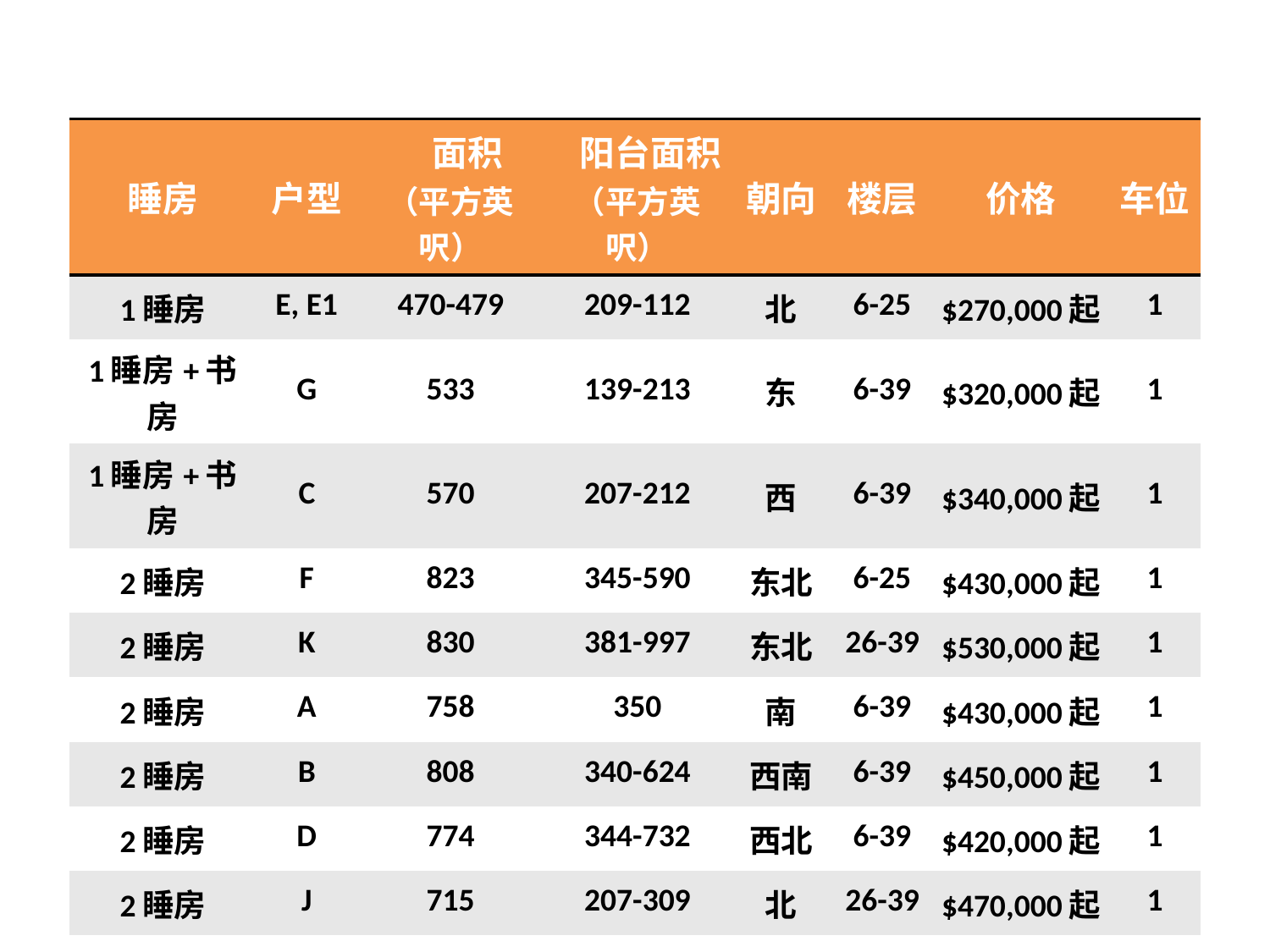

| 睡房 | 户型 | 面积 （平方英呎） | 阳台面积 （平方英呎） | 朝向 | 楼层 | 价格 | 车位 |
| --- | --- | --- | --- | --- | --- | --- | --- |
| 1睡房 | E, E1 | 470-479 | 209-112 | 北 | 6-25 | $270,000起 | 1 |
| 1睡房+书房 | G | 533 | 139-213 | 东 | 6-39 | $320,000起 | 1 |
| 1睡房+书房 | C | 570 | 207-212 | 西 | 6-39 | $340,000起 | 1 |
| 2睡房 | F | 823 | 345-590 | 东北 | 6-25 | $430,000起 | 1 |
| 2睡房 | K | 830 | 381-997 | 东北 | 26-39 | $530,000起 | 1 |
| 2睡房 | A | 758 | 350 | 南 | 6-39 | $430,000起 | 1 |
| 2睡房 | B | 808 | 340-624 | 西南 | 6-39 | $450,000起 | 1 |
| 2睡房 | D | 774 | 344-732 | 西北 | 6-39 | $420,000起 | 1 |
| 2睡房 | J | 715 | 207-309 | 北 | 26-39 | $470,000起 | 1 |
| 3睡房 | H | 907 | 369 | 东南 | 6-39 | $540,000起 | 2 |